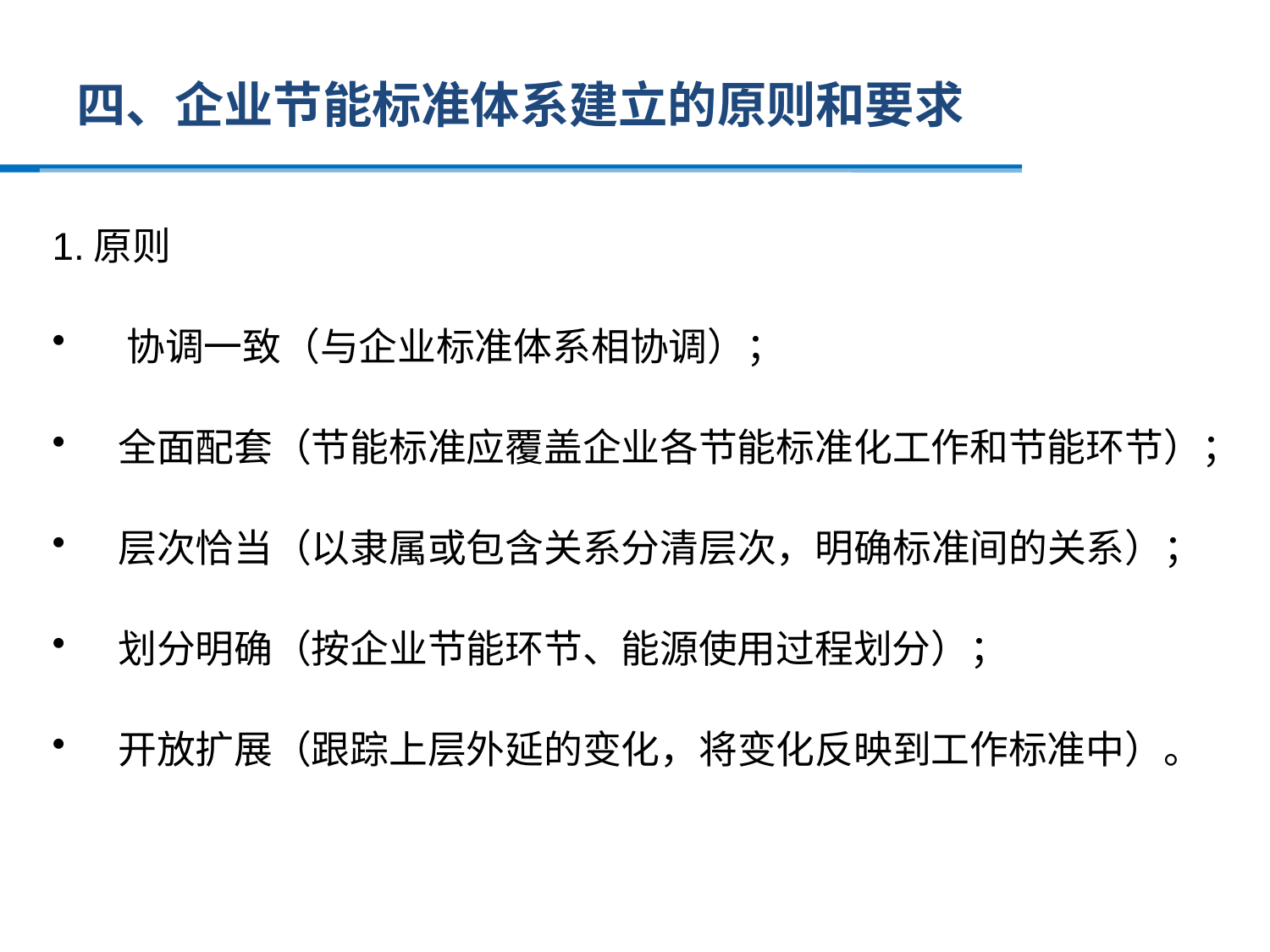

# 四、企业节能标准体系建立的原则和要求
1.原则
  协调一致（与企业标准体系相协调）；
 全面配套（节能标准应覆盖企业各节能标准化工作和节能环节）；
 层次恰当（以隶属或包含关系分清层次，明确标准间的关系）；
 划分明确（按企业节能环节、能源使用过程划分）；
 开放扩展（跟踪上层外延的变化，将变化反映到工作标准中）。